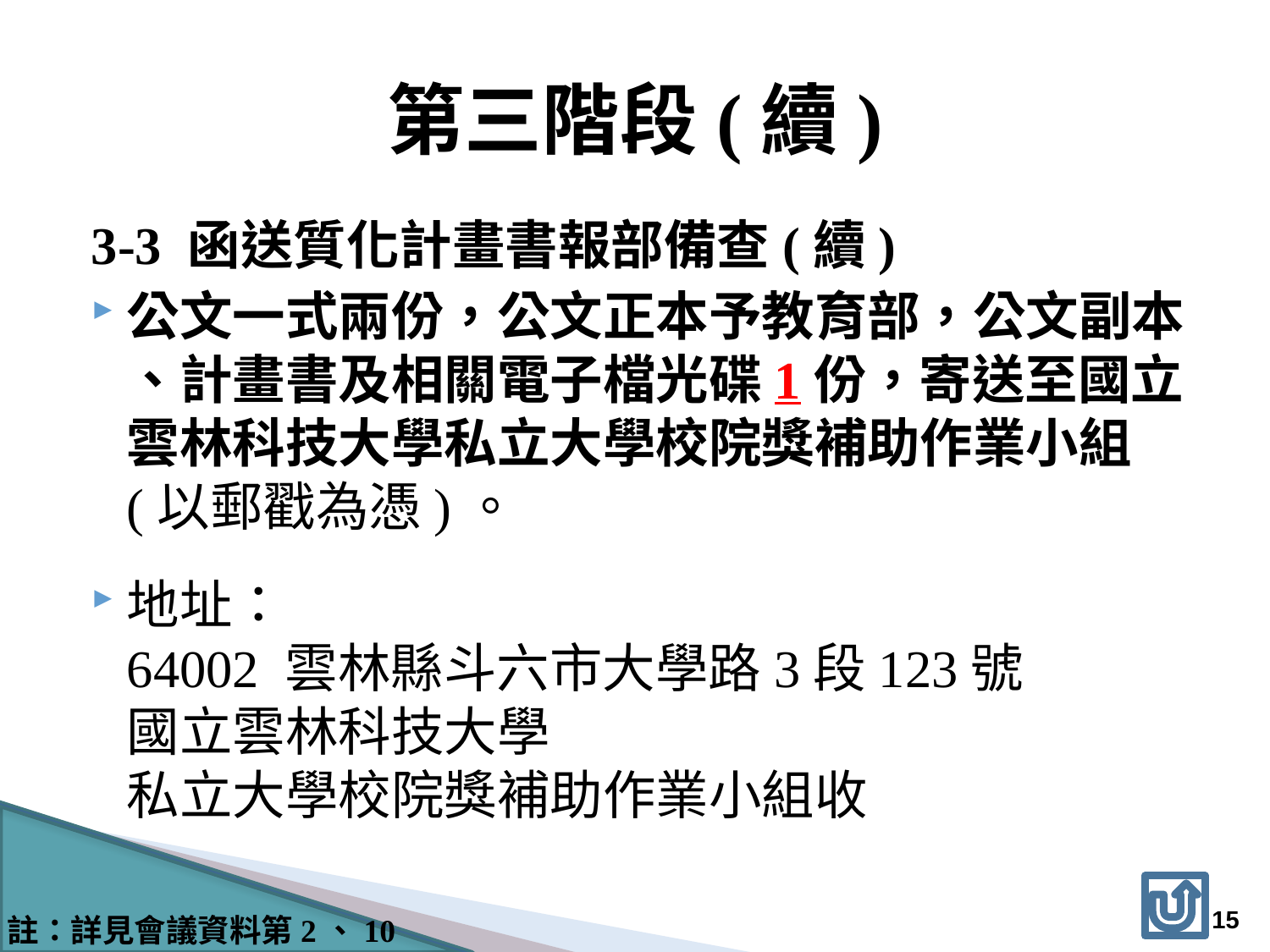

# 第三階段(續)
3-3 函送質化計畫書報部備查(續)
公文一式兩份，公文正本予教育部，公文副本
、計畫書及相關電子檔光碟1份，寄送至國立雲林科技大學私立大學校院獎補助作業小組(以郵戳為憑)。

地址：
64002 雲林縣斗六市大學路3段123號
國立雲林科技大學
私立大學校院獎補助作業小組收

15
註：詳見會議資料第2、10頁